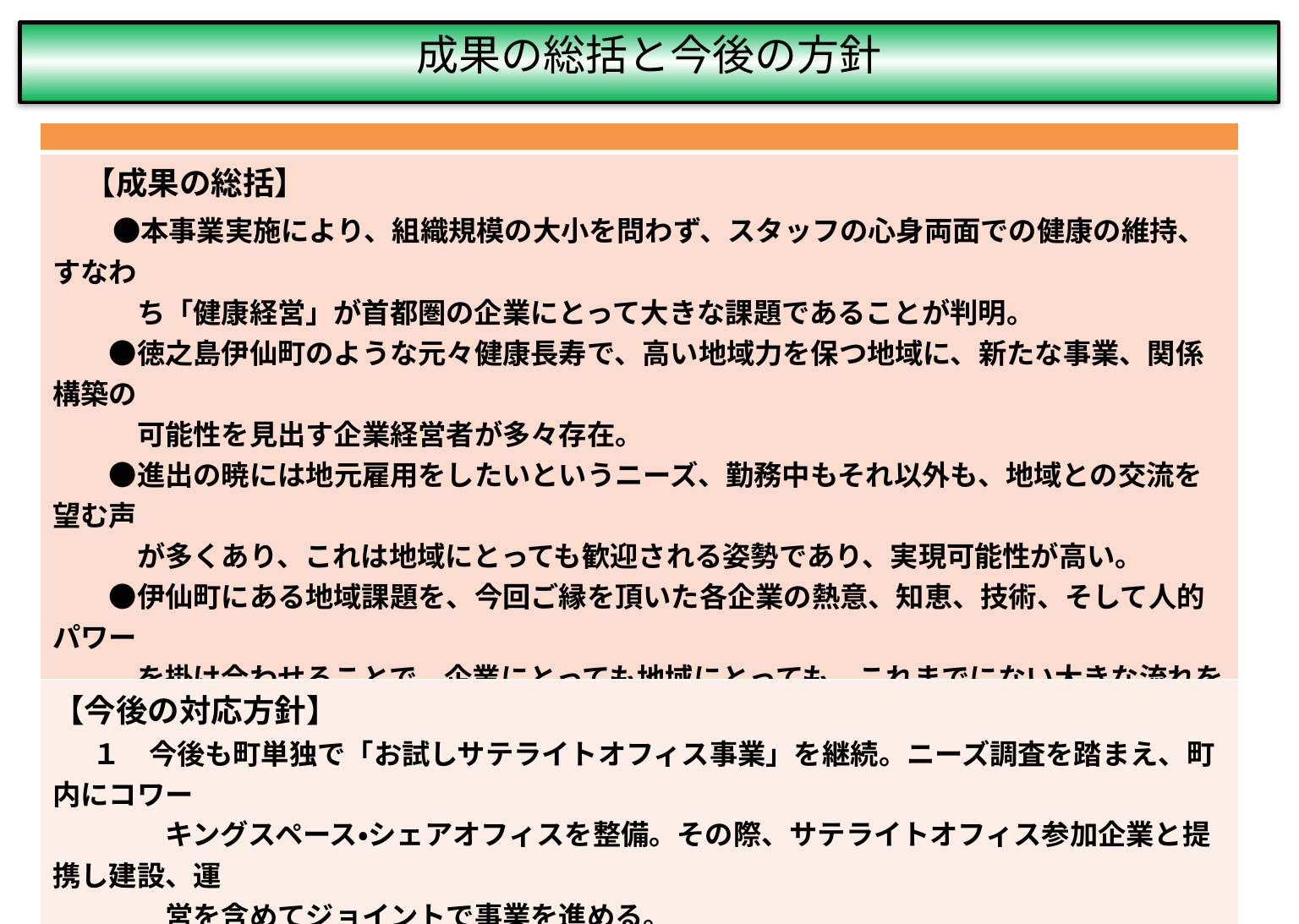

成果の総括と今後の方針
|  |
| --- |
| 【成果の総括】 　　●本事業実施により、組織規模の大小を問わず、スタッフの心身両面での健康の維持、すなわ　　　 　　　ち「健康経営」が首都圏の企業にとって大きな課題であることが判明。 　　●徳之島伊仙町のような元々健康長寿で、高い地域力を保つ地域に、新たな事業、関係構築の　　　　 　　　可能性を見出す企業経営者が多々存在。 　　●進出の暁には地元雇用をしたいというニーズ、勤務中もそれ以外も、地域との交流を望む声 　　　が多くあり、これは地域にとっても歓迎される姿勢であり、実現可能性が高い。 　　●伊仙町にある地域課題を、今回ご縁を頂いた各企業の熱意、知恵、技術、そして人的パワー　　　　 　　　を掛け合わせることで、企業にとっても地域にとっても、これまでにない大きな流れを生み出す　　 　　　ことが出来る |
| 【今後の対応方針】 １　今後も町単独で「お試しサテライトオフィス事業」を継続。ニーズ調査を踏まえ、町内にコワー 　　　　キングスペース・シェアオフィスを整備。その際、サテライトオフィス参加企業と提携し建設、運　　 　　　　営を含めてジョイントで事業を進める。　 ２　オフィス開設時のイニシャルコストや維持費抑制のため、本事業の継続的財政支援も含め、 　　　　進出 企業向け税制優遇制度など、地元からのインセンティブを検討。 　 ３　進出企業のスタッフ滞在施設創出のため、現状ある空き家バンク、空き家改修事業、さらに宿 　　　　泊施設創出事業を展開する。 　４　伊仙町が目指す「生涯活躍のまちづくり」の中で、生涯学習センター創設や観光客向け滞在 　　　　施設創出、長寿食材を生かした商品作りや学習支援のための体制作りなど、本事業での企 　　　　業との関係を軸に更に展開しつつあるまちづくりの推進力として、各企業との関係構築、共同 　　　　事業を進めていく。 |